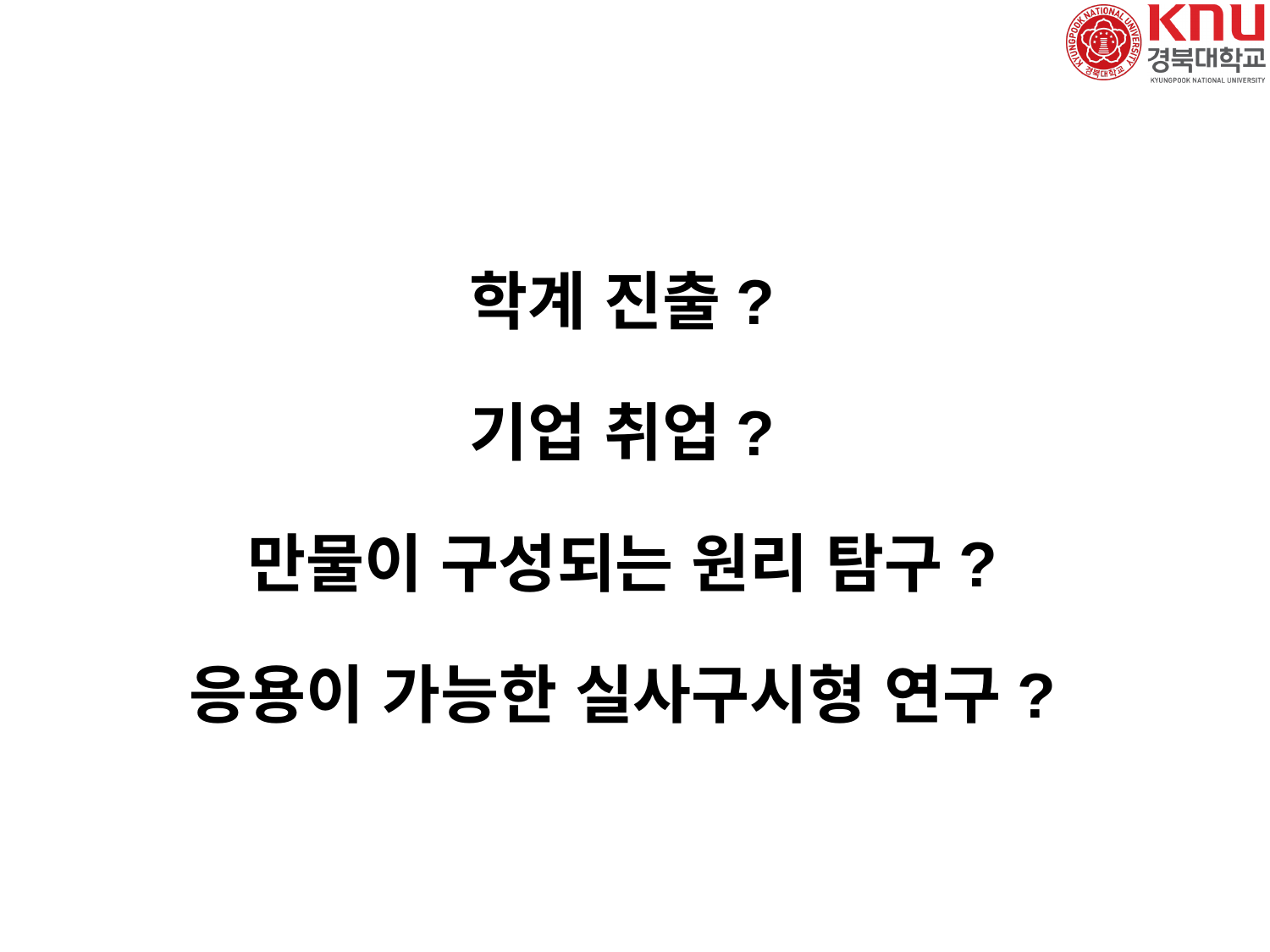

학계 진출?
기업 취업?
만물이 구성되는 원리 탐구?
응용이 가능한 실사구시형 연구?